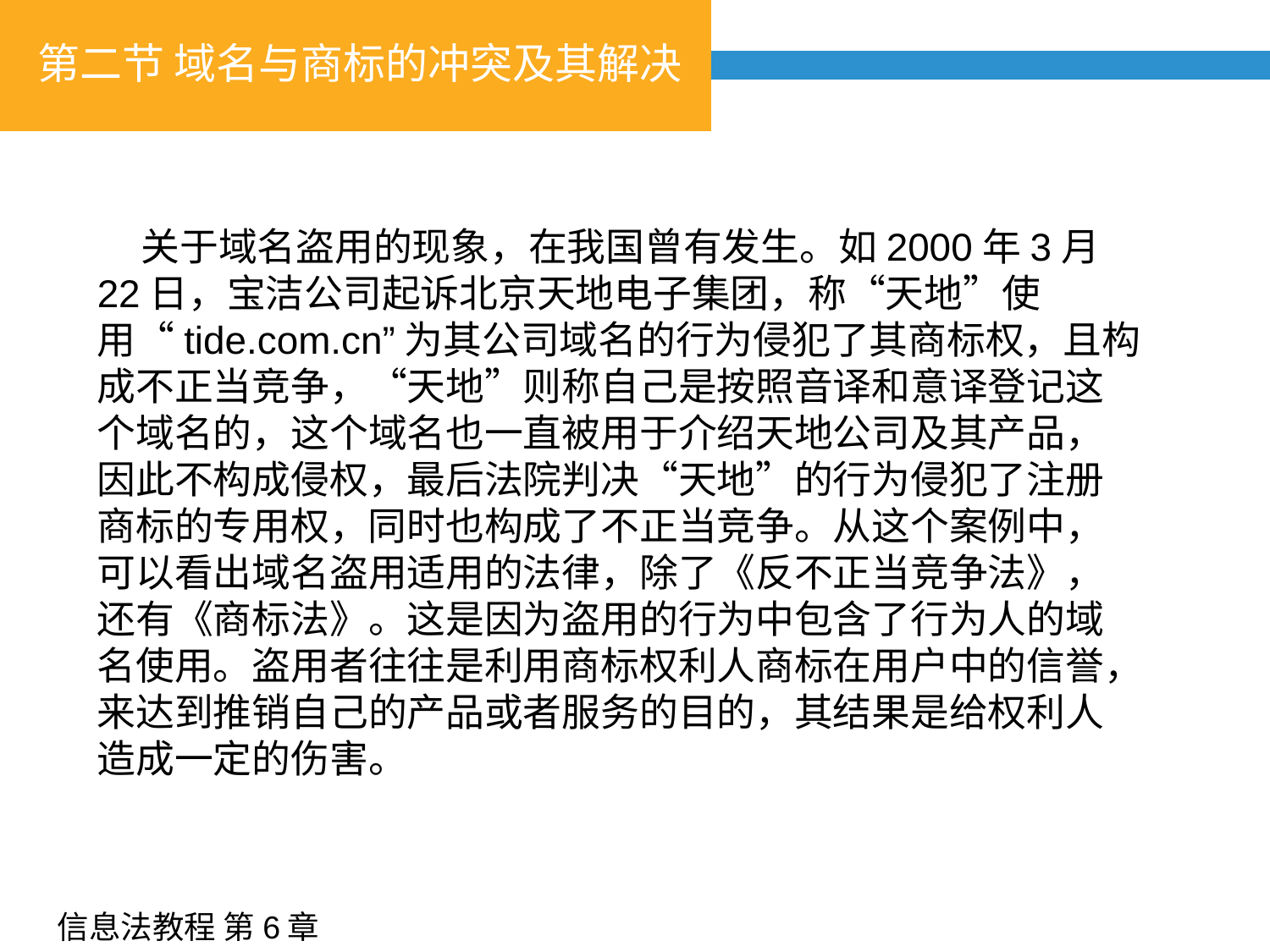

# 第二节 域名与商标的冲突及其解决
    关于域名盗用的现象，在我国曾有发生。如2000年3月22日，宝洁公司起诉北京天地电子集团，称“天地”使用“tide.com.cn”为其公司域名的行为侵犯了其商标权，且构成不正当竞争，“天地”则称自己是按照音译和意译登记这个域名的，这个域名也一直被用于介绍天地公司及其产品，因此不构成侵权，最后法院判决“天地”的行为侵犯了注册商标的专用权，同时也构成了不正当竞争。从这个案例中，可以看出域名盗用适用的法律，除了《反不正当竞争法》，还有《商标法》。这是因为盗用的行为中包含了行为人的域名使用。盗用者往往是利用商标权利人商标在用户中的信誉，来达到推销自己的产品或者服务的目的，其结果是给权利人造成一定的伤害。
信息法教程 第6章